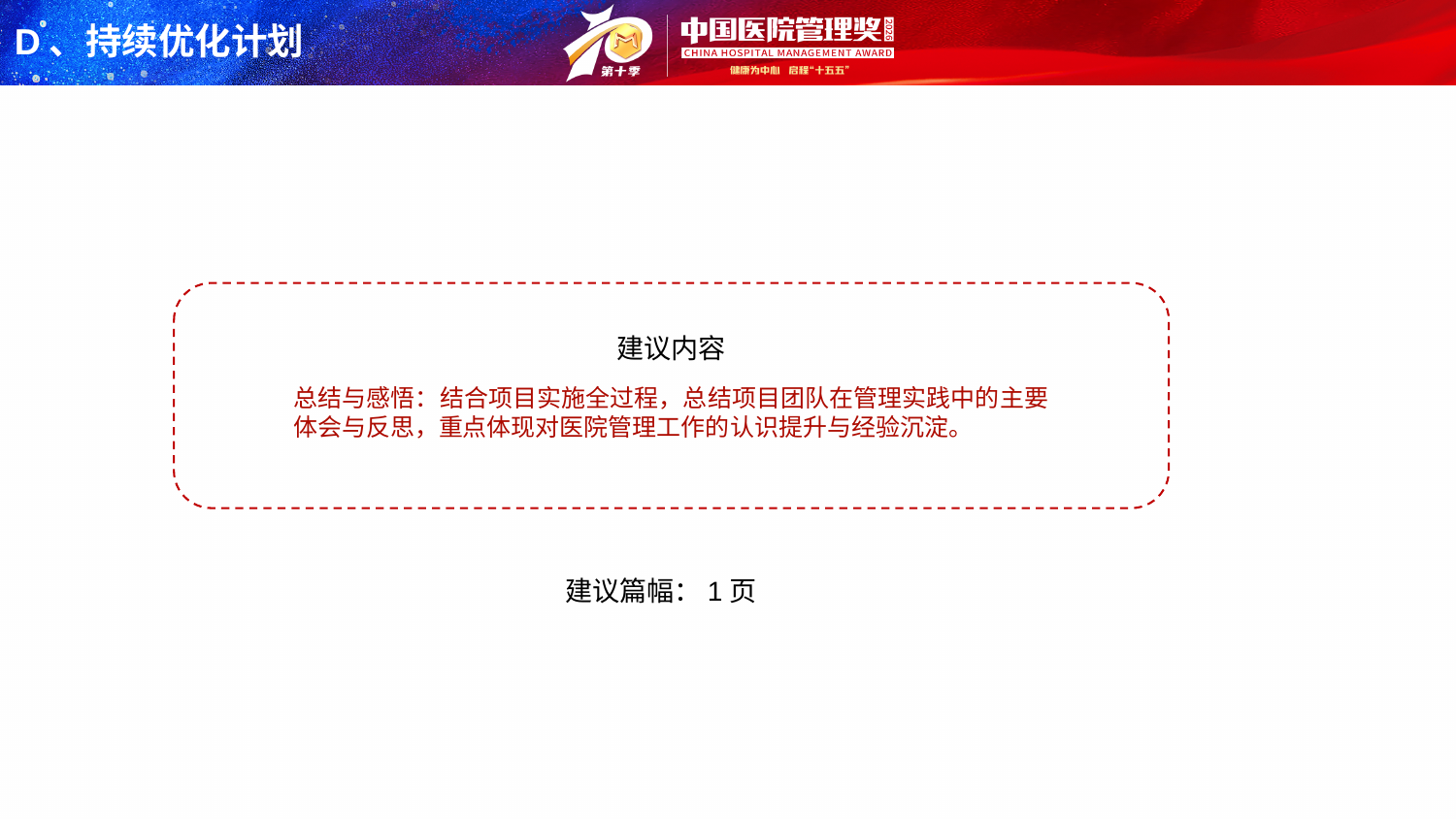

建议内容
总结与感悟：结合项目实施全过程，总结项目团队在管理实践中的主要体会与反思，重点体现对医院管理工作的认识提升与经验沉淀。
建议篇幅：1页